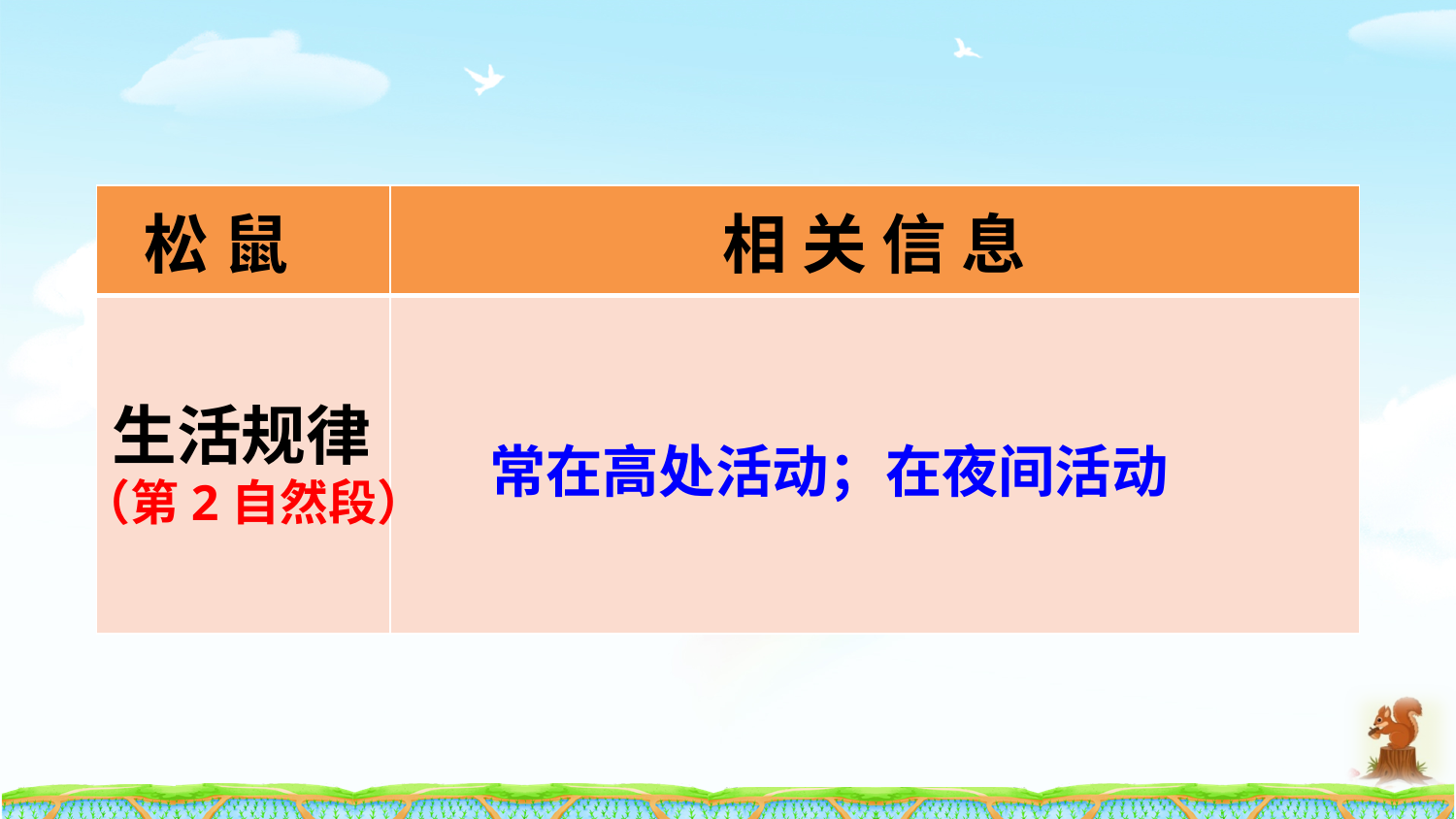

| 松 鼠 | 相 关 信 息 |
| --- | --- |
|  |  |
 生活规律
（第2自然段）

常在高处活动；在夜间活动